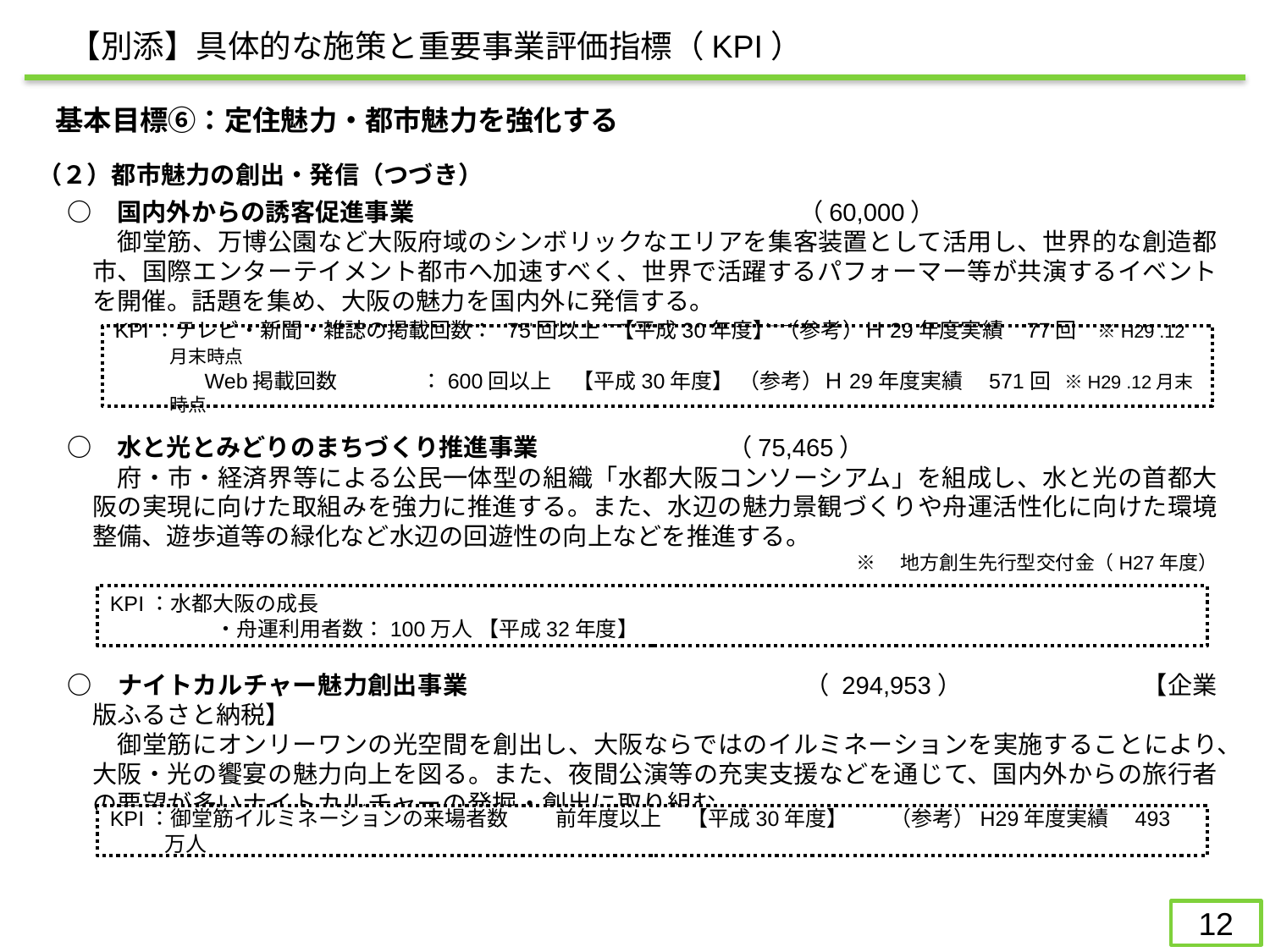

【別添】具体的な施策と重要事業評価指標（KPI）
　基本目標⑥：定住魅力・都市魅力を強化する
（２）都市魅力の創出・発信（つづき）
○	　国内外からの誘客促進事業		　　　　　　　　（60,000）
　　御堂筋、万博公園など大阪府域のシンボリックなエリアを集客装置として活用し、世界的な創造都市、国際エンターテイメント都市へ加速すべく、世界で活躍するパフォーマー等が共演するイベントを開催。話題を集め、大阪の魅力を国内外に発信する。 　　　　　　　　　　　　　　　　　　　　　　　　　　　　　　　　　　　※　地方創生先行型交付金（H27年度）
KPI：テレビ・新聞・雑誌の掲載回数：  75回以上   【平成30年度】 （参考）Ｈ29年度実績    77回　※H29 .12月末時点
　　　　Web掲載回数                  ：600回以上　【平成30年度】 （参考）Ｈ29年度実績　571回   ※H29 .12月末時点
○	　水と光とみどりのまちづくり推進事業		（75,465）
　　府・市・経済界等による公民一体型の組織「水都大阪コンソーシアム」を組成し、水と光の首都大阪の実現に向けた取組みを強力に推進する。また、水辺の魅力景観づくりや舟運活性化に向けた環境整備、遊歩道等の緑化など水辺の回遊性の向上などを推進する。
※　地方創生先行型交付金（H27年度）
KPI：水都大阪の成長
　　　　　・舟運利用者数：100万人 【平成32年度】
○	　ナイトカルチャー魅力創出事業		　　　　　　　　（ 294,953）　　　　　　 　【企業版ふるさと納税】
　　御堂筋にオンリーワンの光空間を創出し、大阪ならではのイルミネーションを実施することにより、大阪・光の饗宴の魅力向上を図る。また、夜間公演等の充実支援などを通じて、国内外からの旅行者の要望が多いナイトカルチャーの発掘・創出に取り組む。　　　　　　　　　　　　　　　　　　　　　　　　　　　　　　　　　　　※　地方創生先行型交付金（H27年度）
KPI：御堂筋イルミネーションの来場者数　　 前年度以上　 【平成30年度】　　（参考）H29年度実績　493万人
12